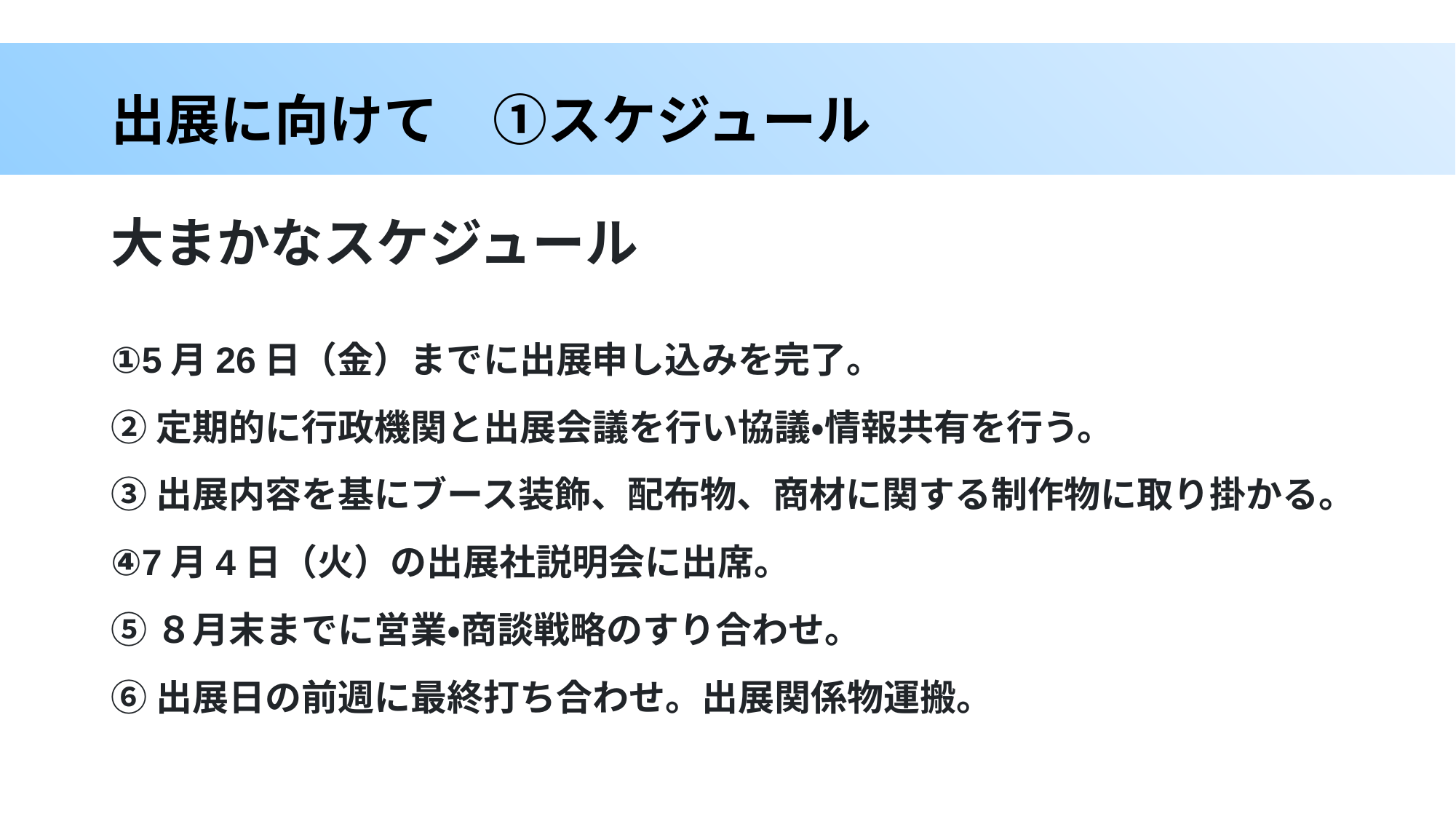

# 出展に向けて　①スケジュール

大まかなスケジュール

①5月26日（金）までに出展申し込みを完了。
②定期的に行政機関と出展会議を行い協議・情報共有を行う。
③出展内容を基にブース装飾、配布物、商材に関する制作物に取り掛かる。
④7月4日（火）の出展社説明会に出席。
⑤８月末までに営業・商談戦略のすり合わせ。
⑥出展日の前週に最終打ち合わせ。出展関係物運搬。